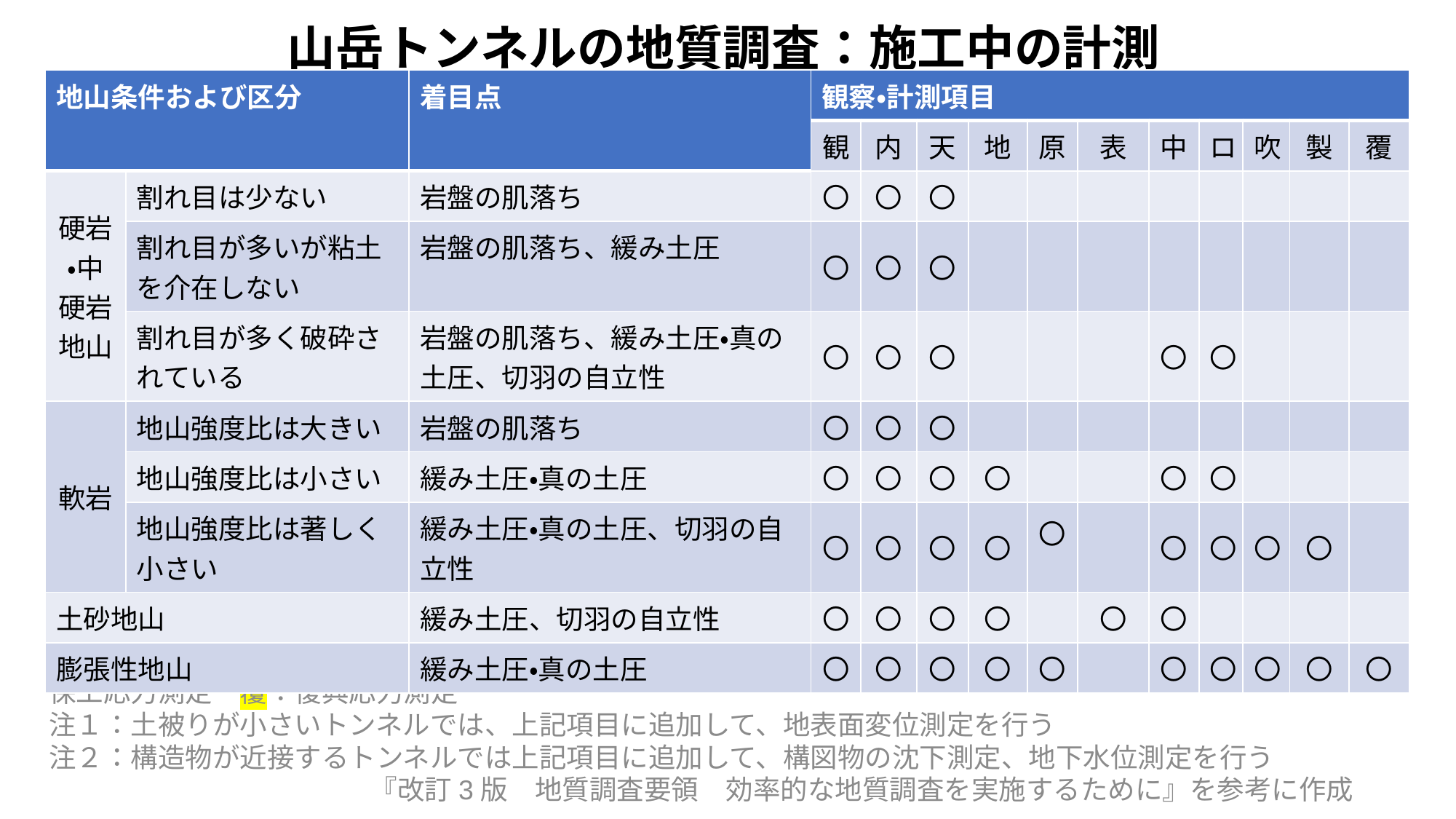

山岳トンネルの地質調査：施工中の計測

| 地山条件および区分 |  | 着目点 | 観察・計測項目 |  |  |  |  |  |  |  |  |  |  |
| --- | --- | --- | --- | --- | --- | --- | --- | --- | --- | --- | --- | --- | --- |
|  |  |  | 観 | 内 | 天 | 地 | 原 | 表 | 中 | ロ | 吹 | 製 | 覆 |
| 硬岩 ・中硬岩地山 | 割れ目は少ない | 岩盤の肌落ち | 〇 | 〇 | 〇 |  |  |  |  |  |  |  |  |
|  | 割れ目が多いが粘土を介在しない | 岩盤の肌落ち、緩み土圧 | 〇 | 〇 | 〇 |  |  |  |  |  |  |  |  |
|  | 割れ目が多く破砕されている | 岩盤の肌落ち、緩み土圧・真の土圧、切羽の自立性 | 〇 | 〇 | 〇 |  |  |  | 〇 | 〇 |  |  |  |
| 軟岩 | 地山強度比は大きい | 岩盤の肌落ち | 〇 | 〇 | 〇 |  |  |  |  |  |  |  |  |
|  | 地山強度比は小さい | 緩み土圧・真の土圧 | 〇 | 〇 | 〇 | 〇 |  |  | 〇 | 〇 |  |  |  |
|  | 地山強度比は著しく小さい | 緩み土圧・真の土圧、切羽の自立性 | 〇 | 〇 | 〇 | 〇 | 〇 |  | 〇 | 〇 | 〇 | 〇 |  |
| 土砂地山 |  | 緩み土圧、切羽の自立性 | 〇 | 〇 | 〇 | 〇 |  | 〇 | 〇 |  |  |  |  |
| 膨張性地山 |  | 緩み土圧・真の土圧 | 〇 | 〇 | 〇 | 〇 | 〇 |  | 〇 | 〇 | 〇 | 〇 | 〇 |
観：観察調査　内：内空変位測定　天：天端沈下測定　地：地山試料試験　原：原位置調査・試験　表：地表面変位測定　中：地中変位測定　ロ：ロックボルト軸力測定　吹：吹付けコンクリート応力測定　製：鋼製支保工応力測定　覆：復興応力測定
注１：土被りが小さいトンネルでは、上記項目に追加して、地表面変位測定を行う
注２：構造物が近接するトンネルでは上記項目に追加して、構図物の沈下測定、地下水位測定を行う
『改訂3版　地質調査要領　効率的な地質調査を実施するために』を参考に作成